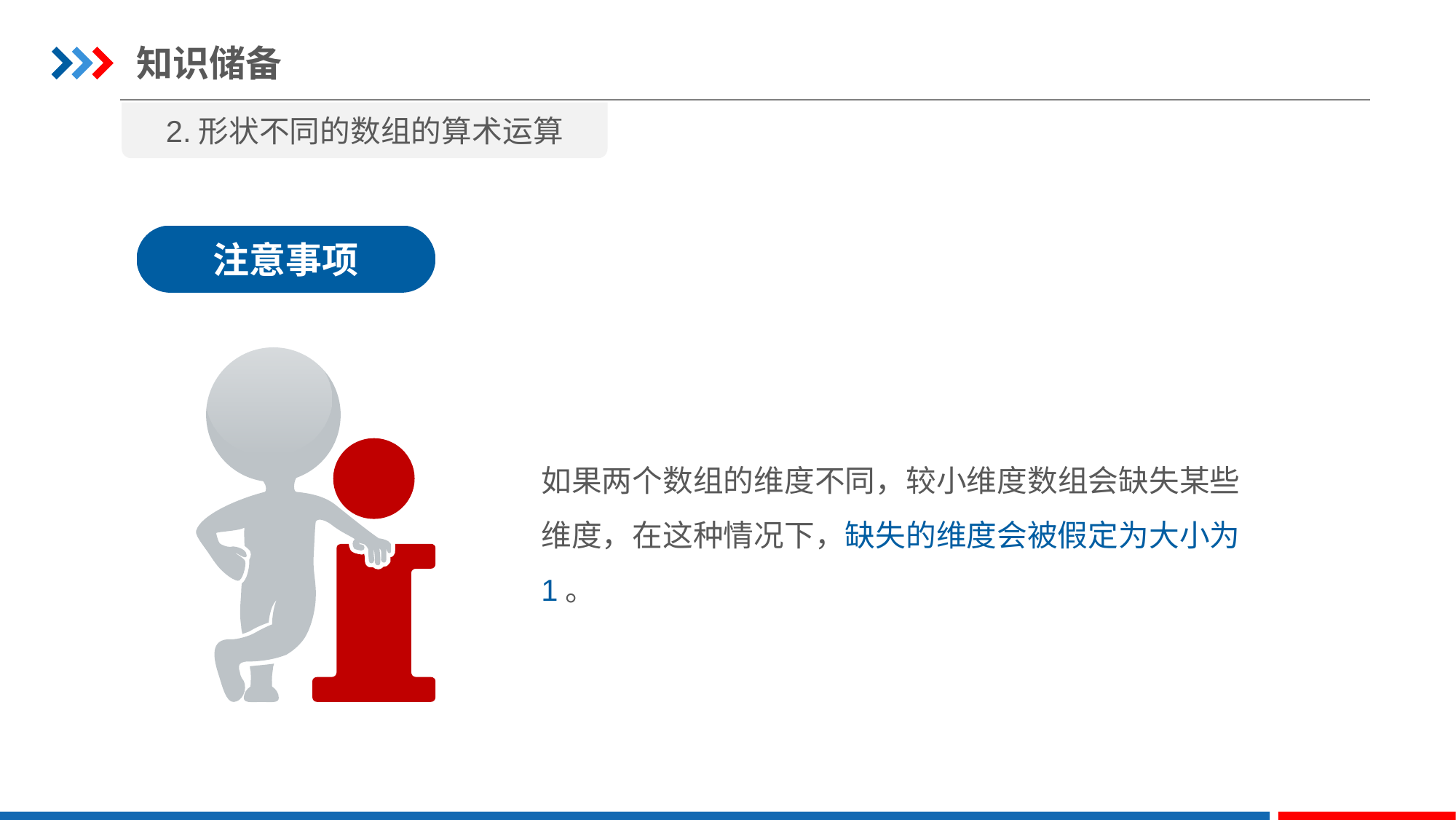

知识储备

2.形状不同的数组的算术运算
注意事项

如果两个数组的维度不同，较小维度数组会缺失某些维度，在这种情况下，缺失的维度会被假定为大小为1。